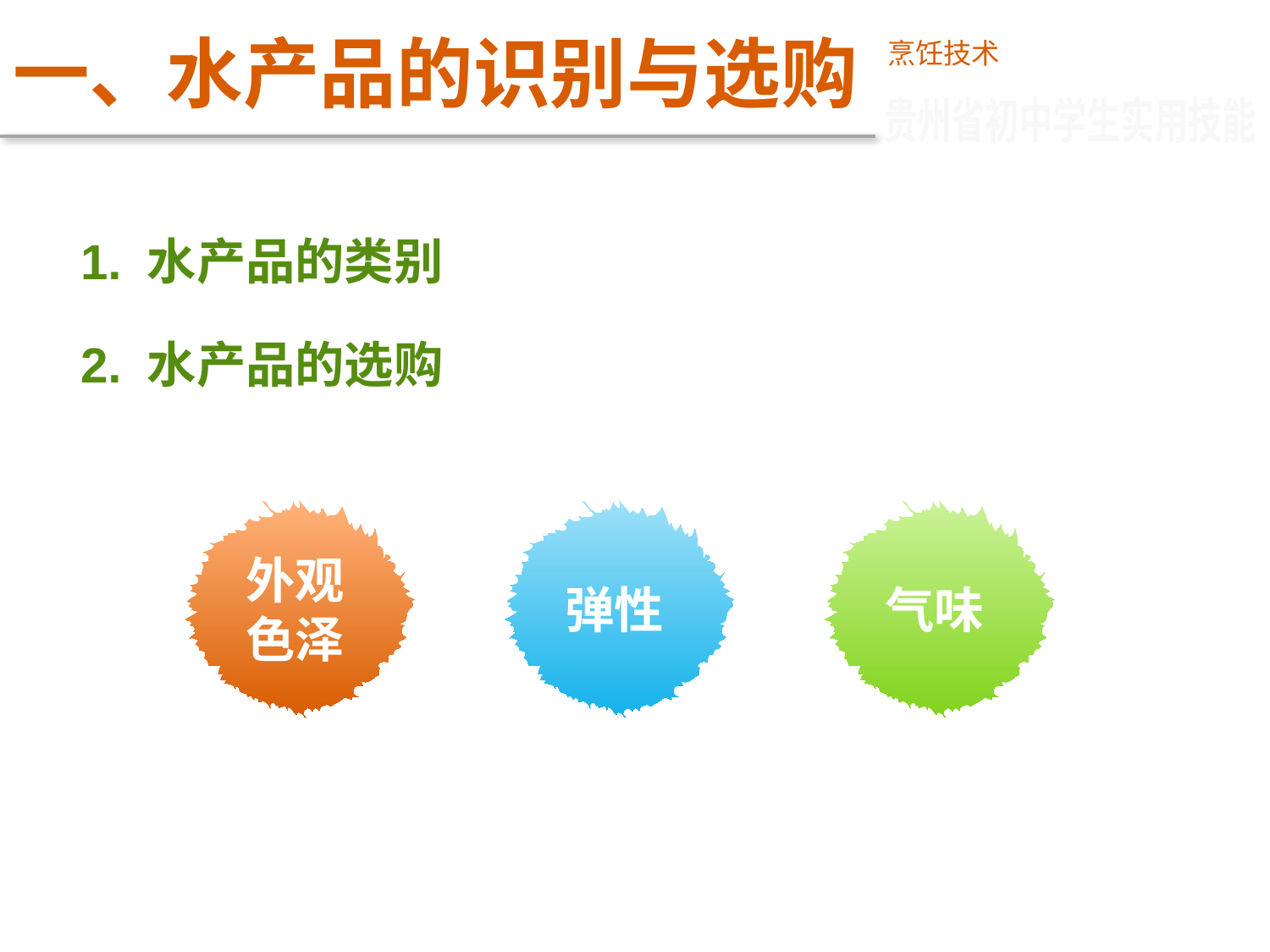

# 一、水产品的识别与选购
烹饪技术
贵州省初中学生实用技能
1. 水产品的类别
2. 水产品的选购

外观
色泽

弹性

气味